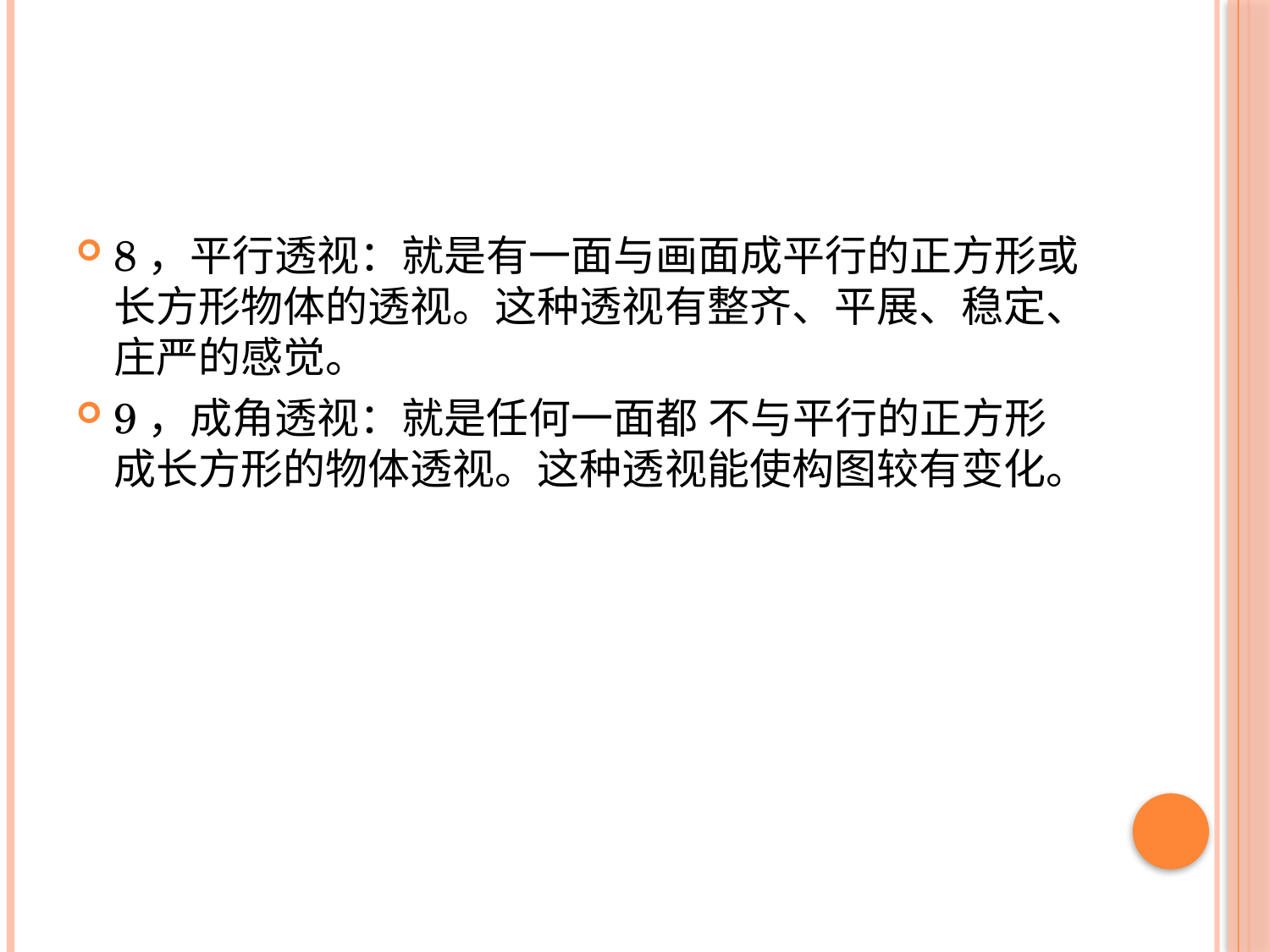

#
8，平行透视：就是有一面与画面成平行的正方形或长方形物体的透视。这种透视有整齐、平展、稳定、庄严的感觉。
9，成角透视：就是任何一面都 不与平行的正方形成长方形的物体透视。这种透视能使构图较有变化。